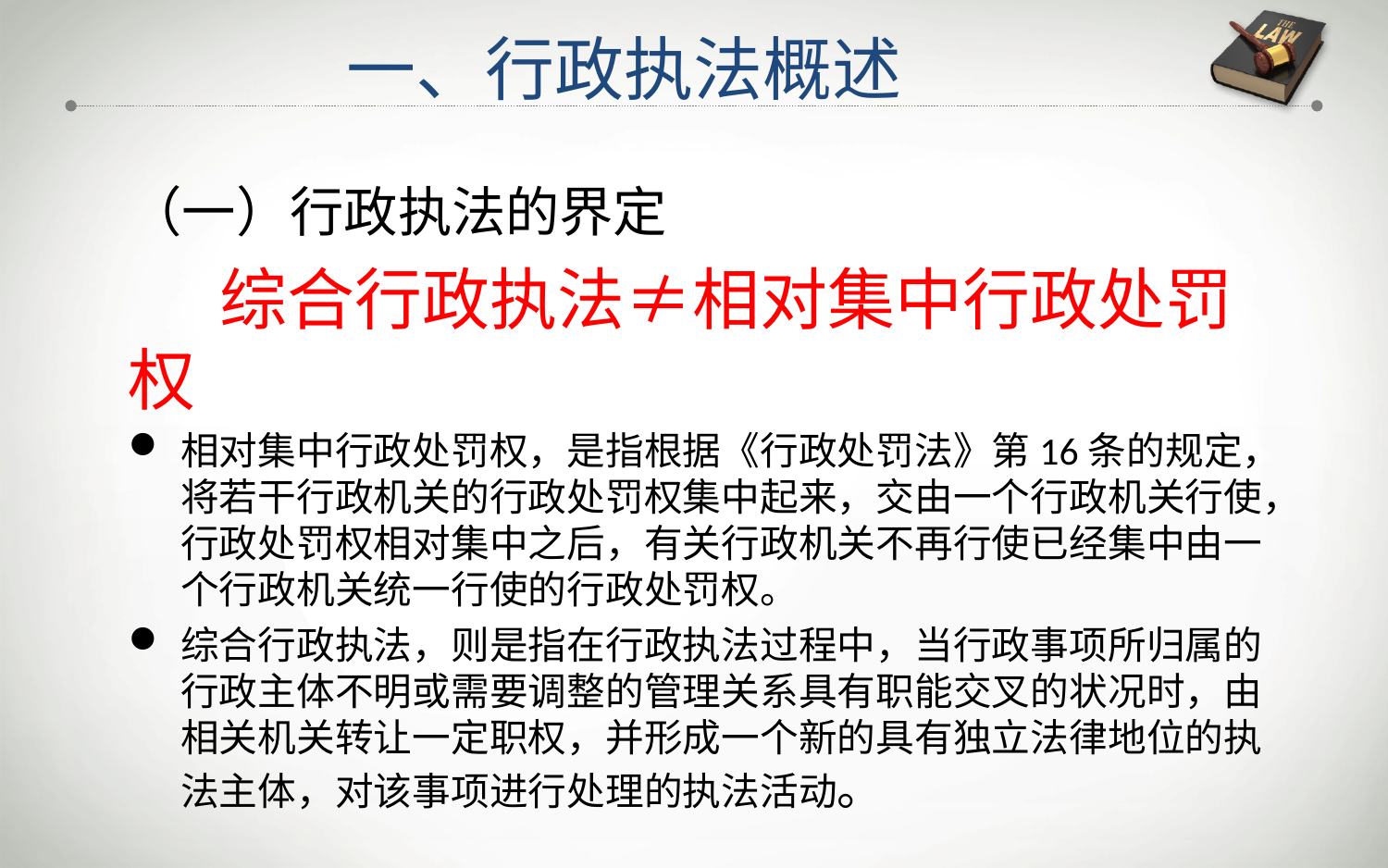

一、行政执法概述
（一）行政执法的界定
     综合行政执法≠相对集中行政处罚权
相对集中行政处罚权，是指根据《行政处罚法》第16条的规定，将若干行政机关的行政处罚权集中起来，交由一个行政机关行使，行政处罚权相对集中之后，有关行政机关不再行使已经集中由一个行政机关统一行使的行政处罚权。
综合行政执法，则是指在行政执法过程中，当行政事项所归属的行政主体不明或需要调整的管理关系具有职能交叉的状况时，由相关机关转让一定职权，并形成一个新的具有独立法律地位的执法主体，对该事项进行处理的执法活动。